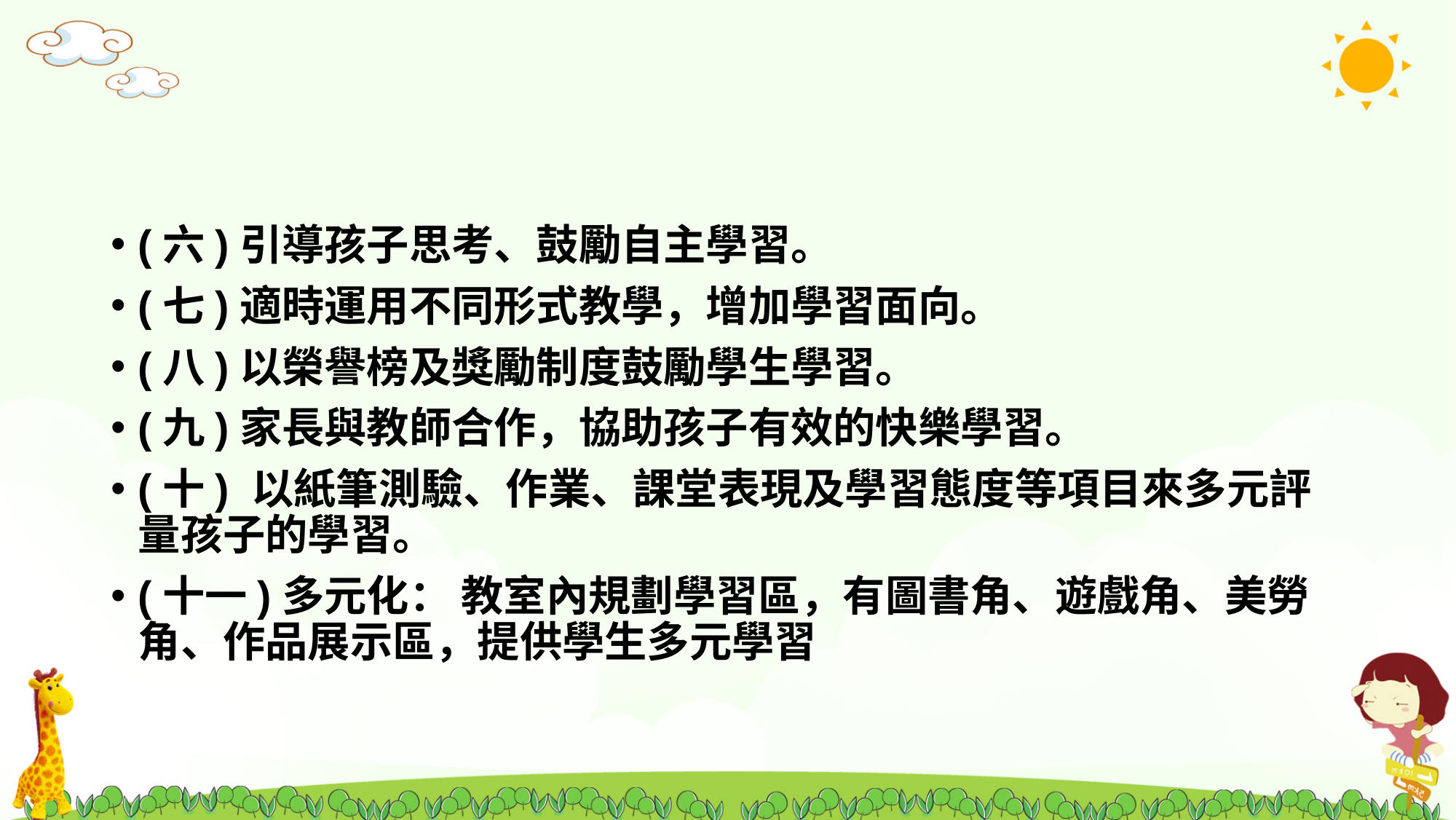

#
(六)引導孩子思考、鼓勵自主學習。
(七)適時運用不同形式教學，增加學習面向。
(八)以榮譽榜及獎勵制度鼓勵學生學習。
(九)家長與教師合作，協助孩子有效的快樂學習。
(十) 以紙筆測驗、作業、課堂表現及學習態度等項目來多元評量孩子的學習。
(十一)多元化： 教室內規劃學習區，有圖書角、遊戲角、美勞角、作品展示區，提供學生多元學習